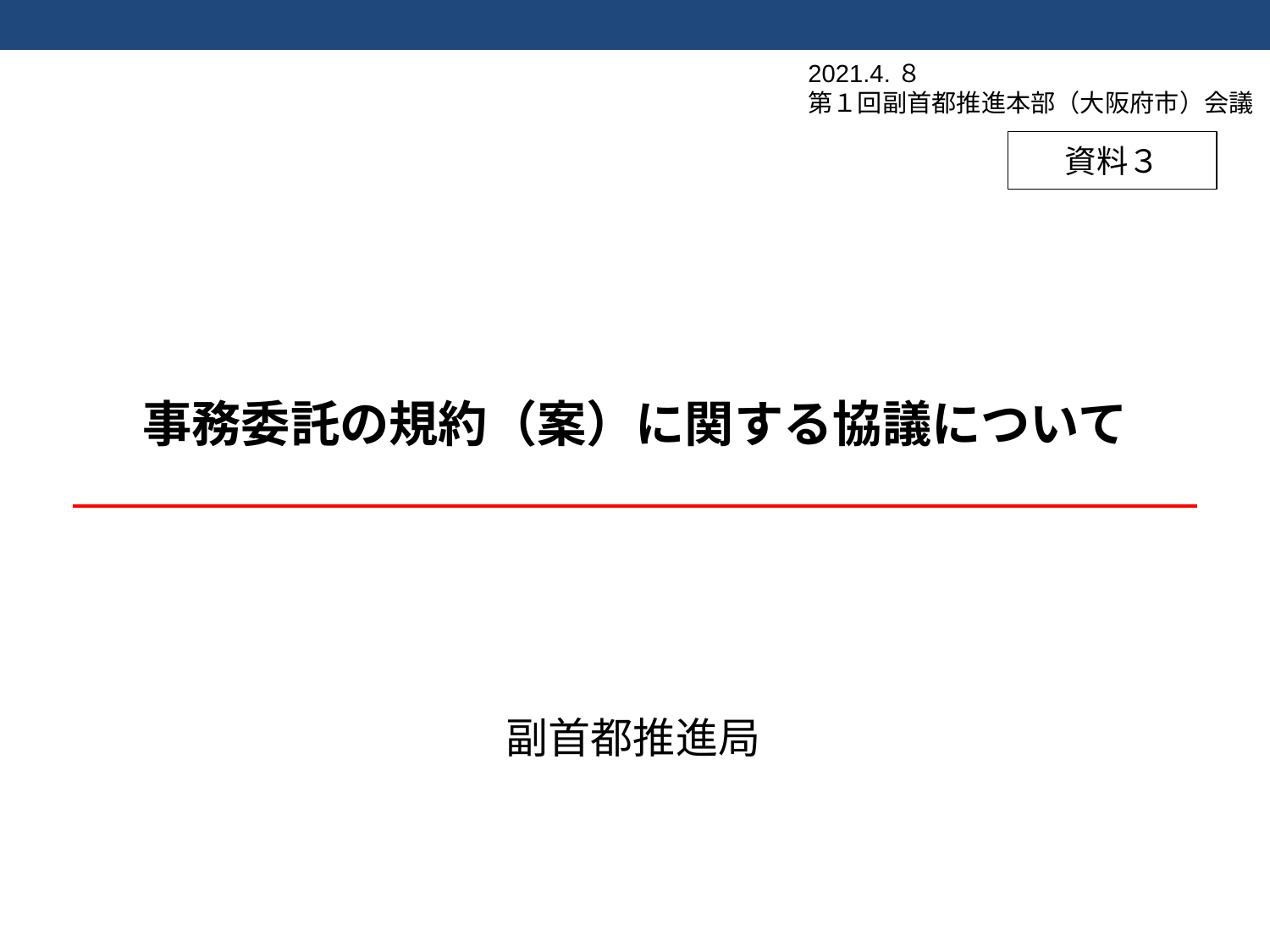

2021.4.８
第１回副首都推進本部（大阪府市）会議
資料３
# 事務委託の規約（案）に関する協議について

副首都推進局